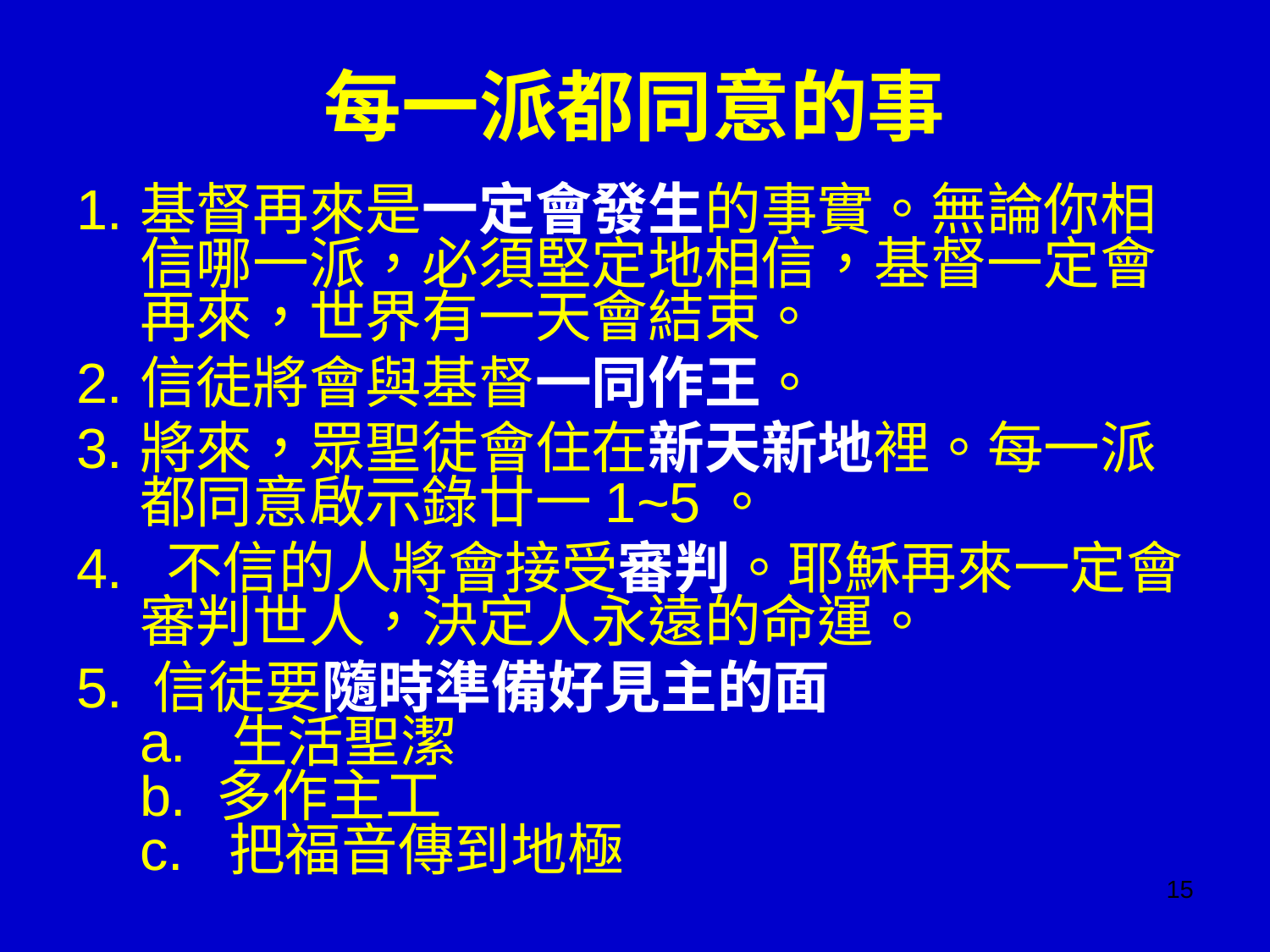

# 每一派都同意的事
基督再來是一定會發生的事實。無論你相信哪一派，必須堅定地相信，基督一定會再來，世界有一天會結束。
信徒將會與基督一同作王。
將來，眾聖徒會住在新天新地裡。每一派都同意啟示錄廿一1~5。
 不信的人將會接受審判。耶穌再來一定會審判世人，決定人永遠的命運。
5. 信徒要隨時準備好見主的面
a.  生活聖潔
b. 多作主工
c.  把福音傳到地極
15